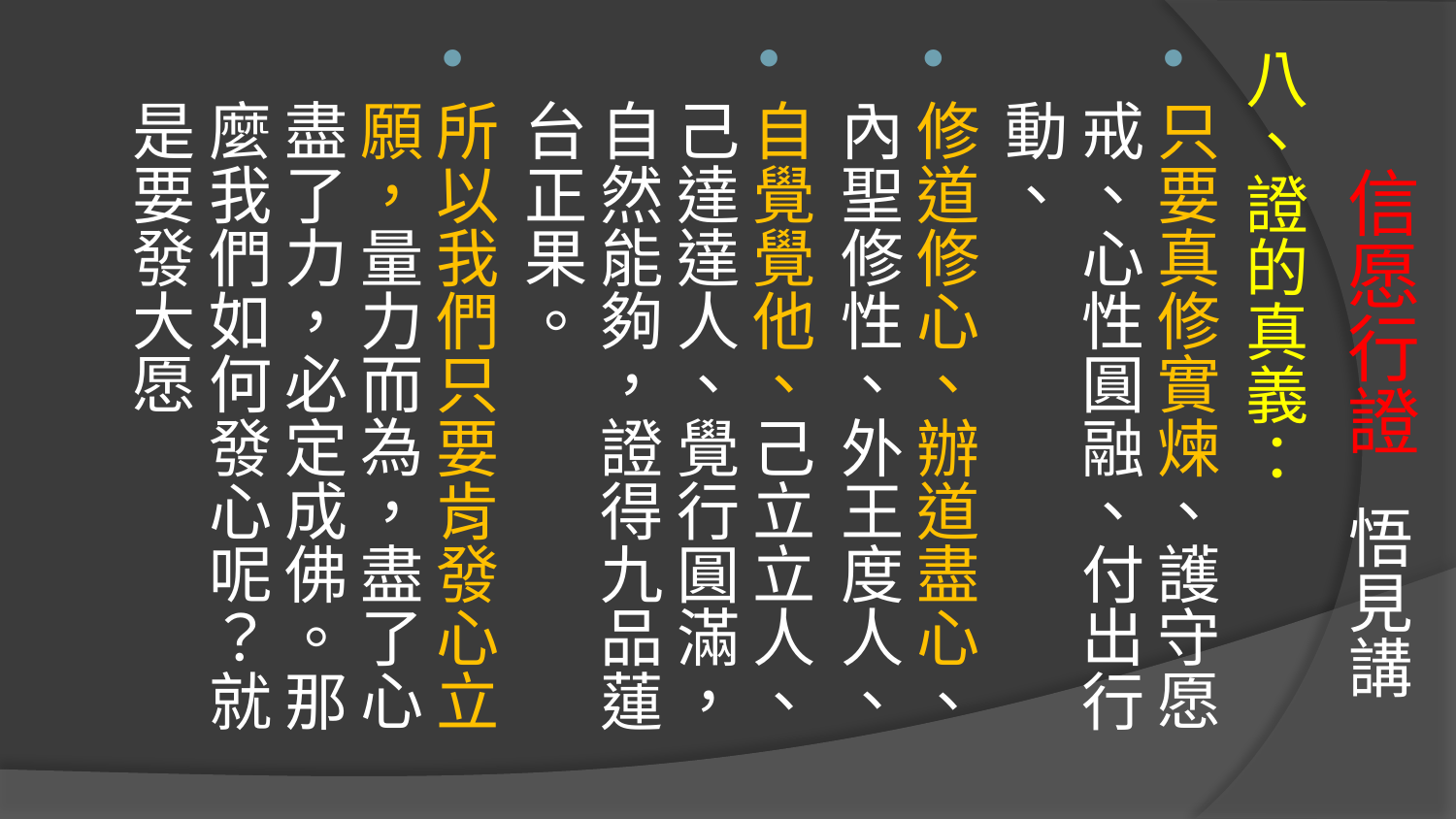

# 信愿行證   悟見講
八、證的真義：
只要真修實煉、護守愿戒、心性圓融、付出行動、
修道修心、辦道盡心、內聖修性、外王度人、
自覺覺他、己立立人、己達達人、覺行圓滿，自然能夠，證得九品蓮台正果。
所以我們只要肯發心立願，量力而為，盡了心盡了力，必定成佛。那麼我們如何發心呢？就是要發大愿